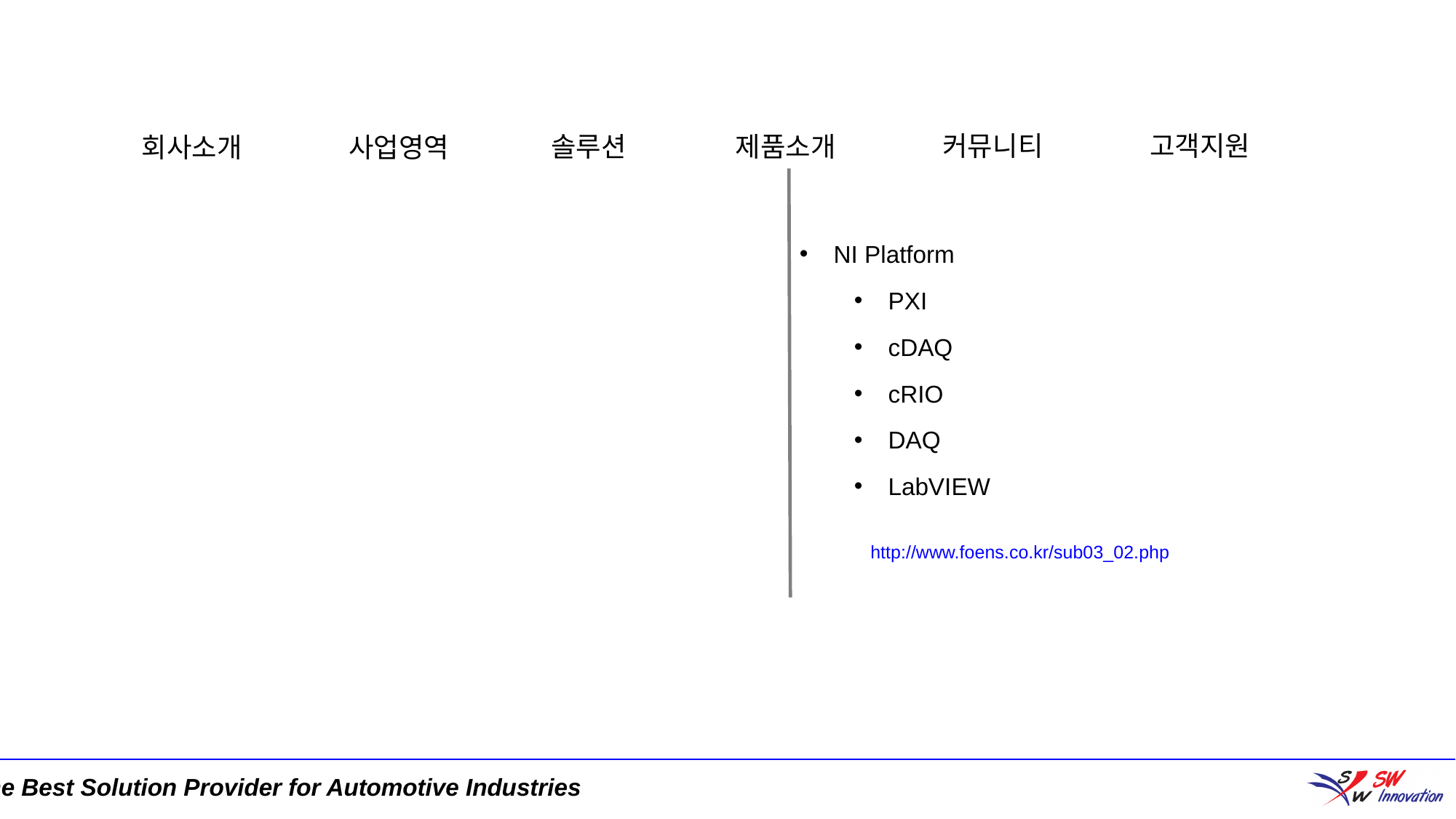

커뮤니티
고객지원
솔루션
제품소개
회사소개
사업영역
NI Platform
PXI
cDAQ
cRIO
DAQ
LabVIEW
http://www.foens.co.kr/sub03_02.php